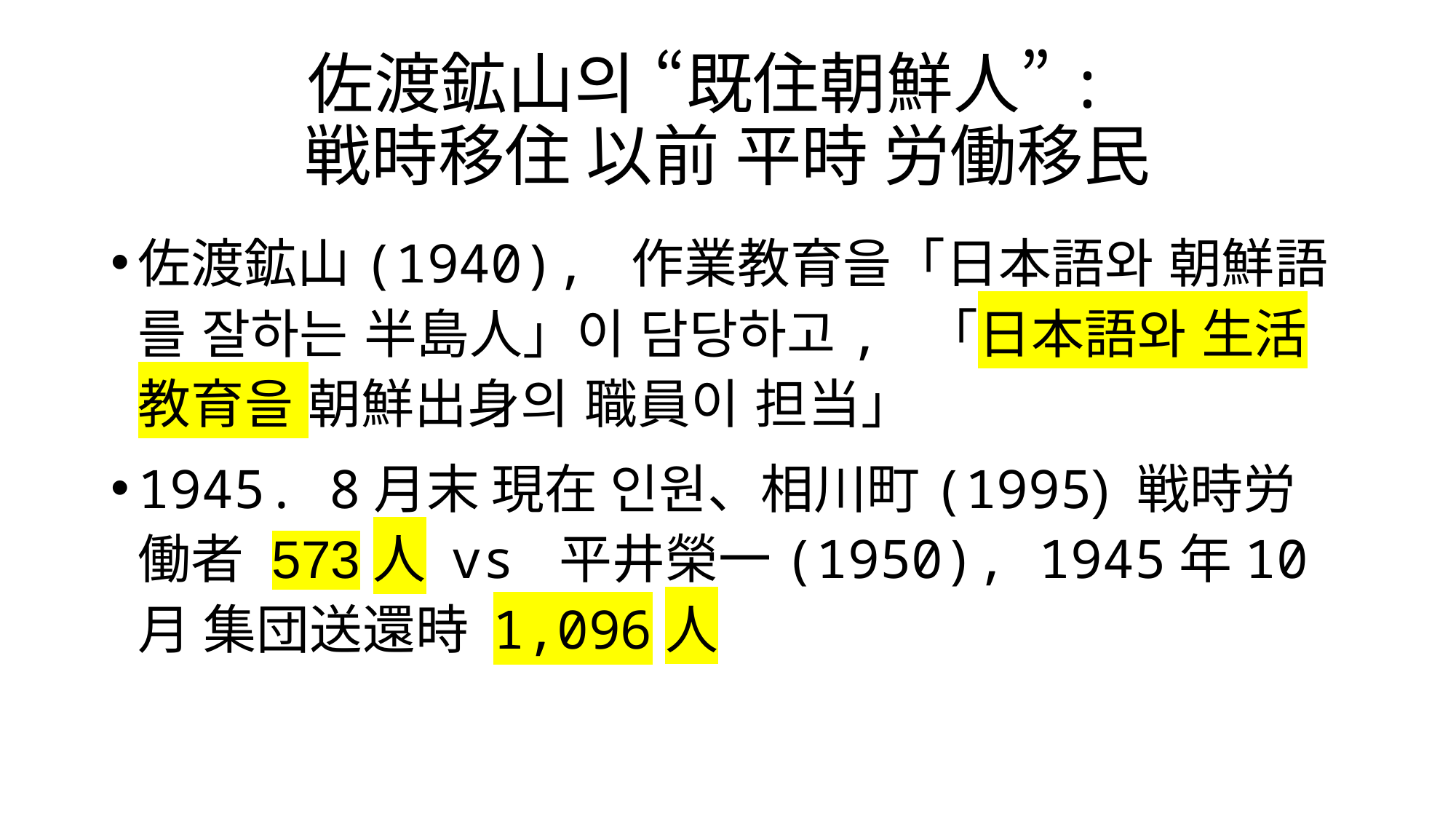

# 佐渡鉱山의 “既住朝鮮人”: 戦時移住 以前 平時 労働移民
佐渡鉱山(1940), 作業教育을「日本語와 朝鮮語를 잘하는 半島人」이 담당하고, 「日本語와 生活教育을 朝鮮出身의 職員이 担当」
1945. 8月末 現在 인원、相川町(1995) 戦時労働者 573人 vs 平井榮一(1950), 1945年10月 集団送還時 1,096人